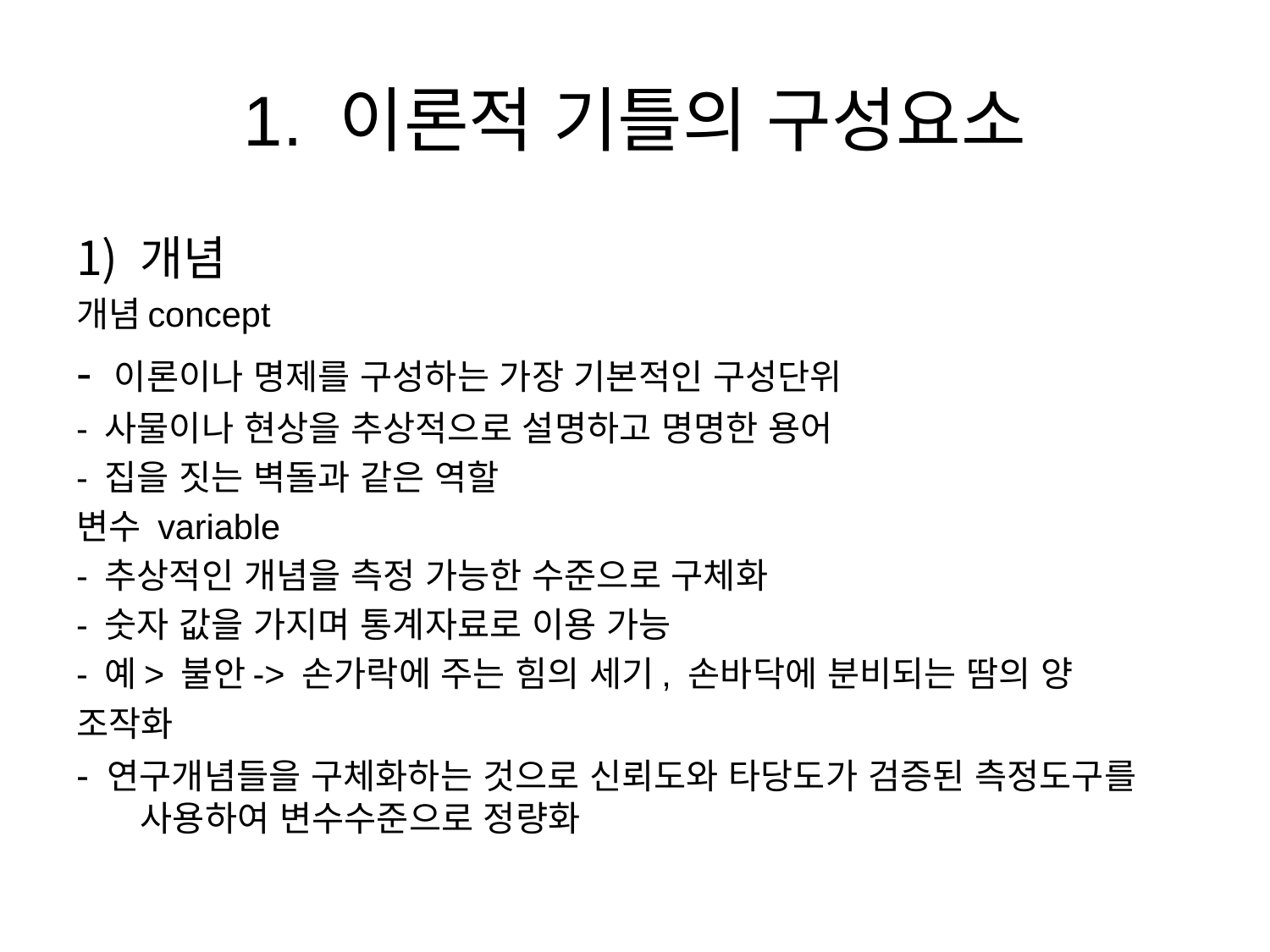

# 1. 이론적 기틀의 구성요소
개념
개념concept
- 이론이나 명제를 구성하는 가장 기본적인 구성단위
- 사물이나 현상을 추상적으로 설명하고 명명한 용어
- 집을 짓는 벽돌과 같은 역할
변수 variable
- 추상적인 개념을 측정 가능한 수준으로 구체화
- 숫자 값을 가지며 통계자료로 이용 가능
- 예> 불안-> 손가락에 주는 힘의 세기, 손바닥에 분비되는 땀의 양
조작화
- 연구개념들을 구체화하는 것으로 신뢰도와 타당도가 검증된 측정도구를 사용하여 변수수준으로 정량화